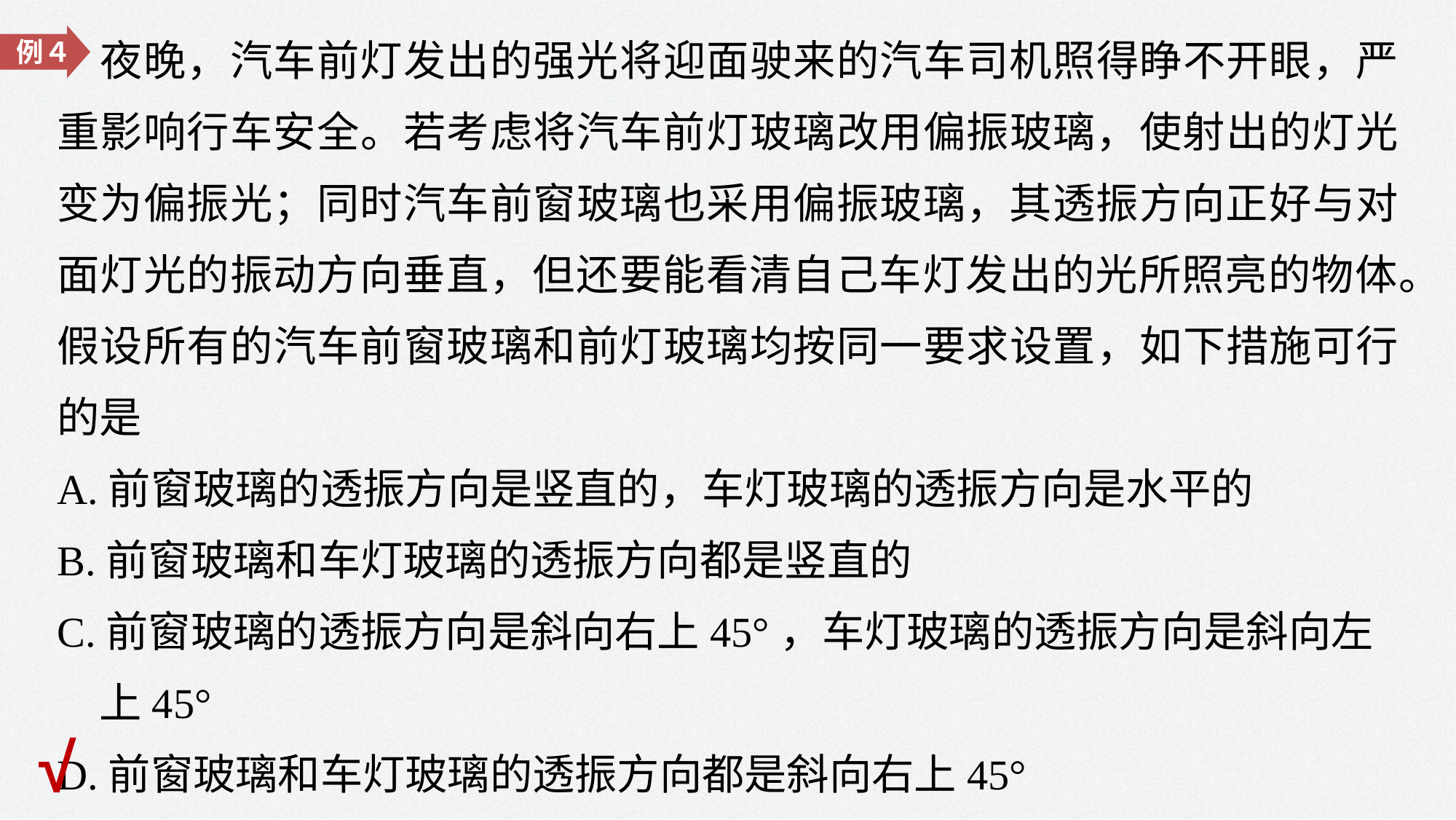

夜晚，汽车前灯发出的强光将迎面驶来的汽车司机照得睁不开眼，严重影响行车安全。若考虑将汽车前灯玻璃改用偏振玻璃，使射出的灯光变为偏振光；同时汽车前窗玻璃也采用偏振玻璃，其透振方向正好与对面灯光的振动方向垂直，但还要能看清自己车灯发出的光所照亮的物体。假设所有的汽车前窗玻璃和前灯玻璃均按同一要求设置，如下措施可行的是
A.前窗玻璃的透振方向是竖直的，车灯玻璃的透振方向是水平的
B.前窗玻璃和车灯玻璃的透振方向都是竖直的
C.前窗玻璃的透振方向是斜向右上45°，车灯玻璃的透振方向是斜向左
　上45°
D.前窗玻璃和车灯玻璃的透振方向都是斜向右上45°

例４
√